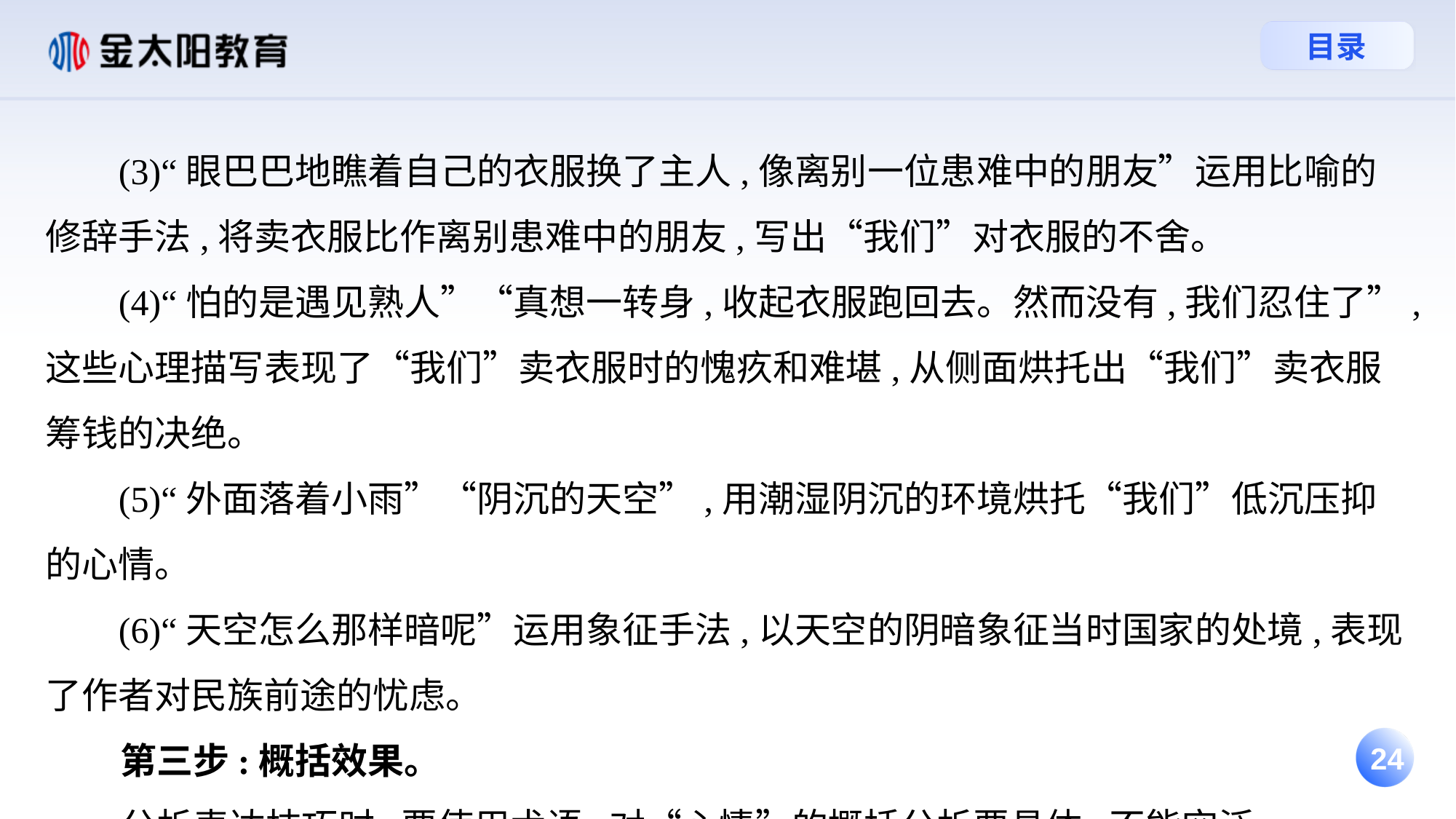

(3)“眼巴巴地瞧着自己的衣服换了主人,像离别一位患难中的朋友”运用比喻的修辞手法,将卖衣服比作离别患难中的朋友,写出“我们”对衣服的不舍。
        (4)“怕的是遇见熟人”“真想一转身,收起衣服跑回去。然而没有,我们忍住了”,这些心理描写表现了“我们”卖衣服时的愧疚和难堪,从侧面烘托出“我们”卖衣服筹钱的决绝。
        (5)“外面落着小雨”“阴沉的天空”,用潮湿阴沉的环境烘托“我们”低沉压抑的心情。
        (6)“天空怎么那样暗呢”运用象征手法,以天空的阴暗象征当时国家的处境,表现了作者对民族前途的忧虑。
        第三步:概括效果。
        分析表达技巧时,要使用术语,对“心情”的概括分析要具体,不能空泛。